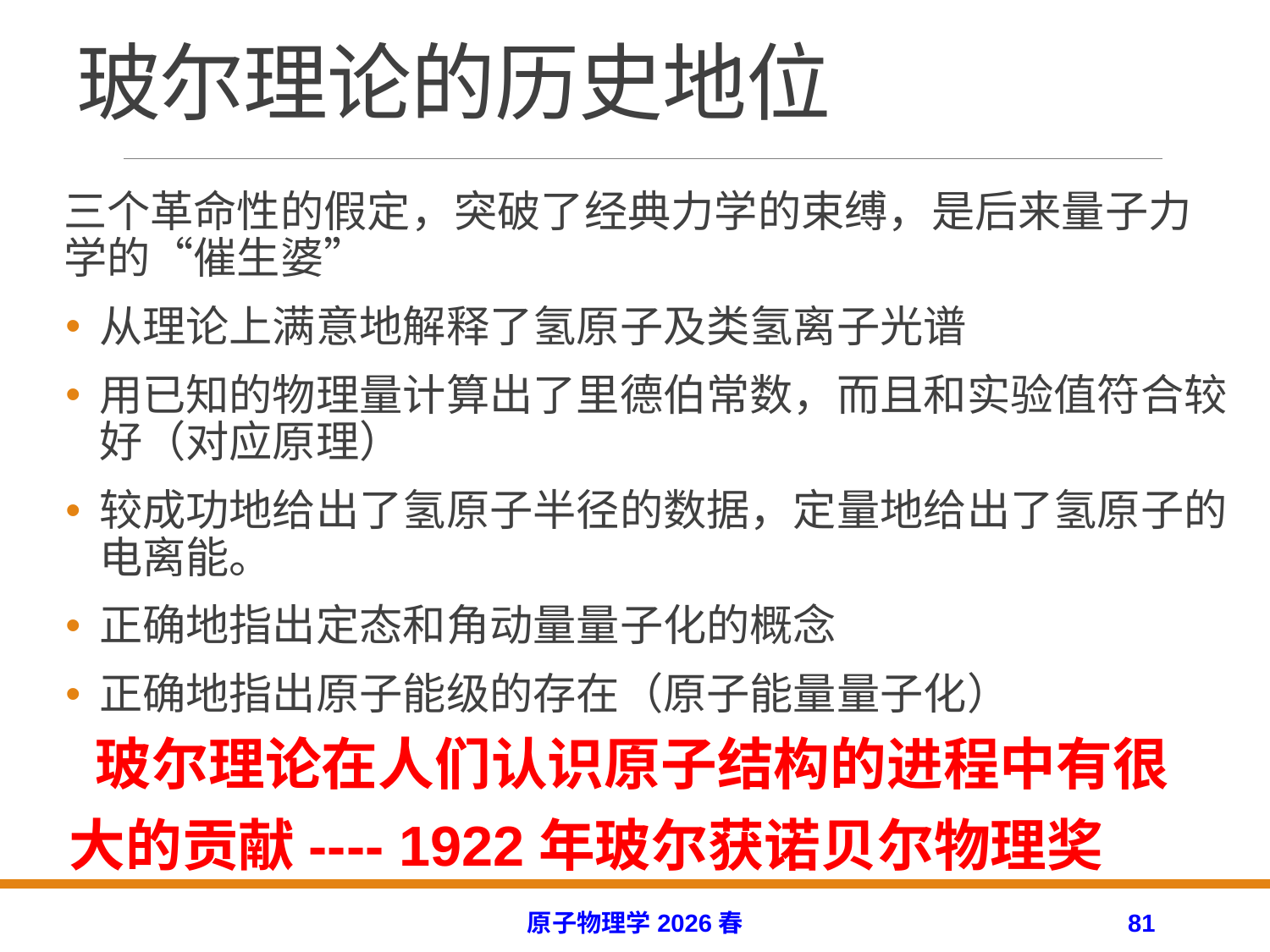

# 玻尔理论的历史地位
三个革命性的假定，突破了经典力学的束缚，是后来量子力学的“催生婆”
从理论上满意地解释了氢原子及类氢离子光谱
用已知的物理量计算出了里德伯常数，而且和实验值符合较好（对应原理）
较成功地给出了氢原子半径的数据，定量地给出了氢原子的电离能。
正确地指出定态和角动量量子化的概念
正确地指出原子能级的存在（原子能量量子化）

 玻尔理论在人们认识原子结构的进程中有很大的贡献---- 1922年玻尔获诺贝尔物理奖
原子物理学2026春
81